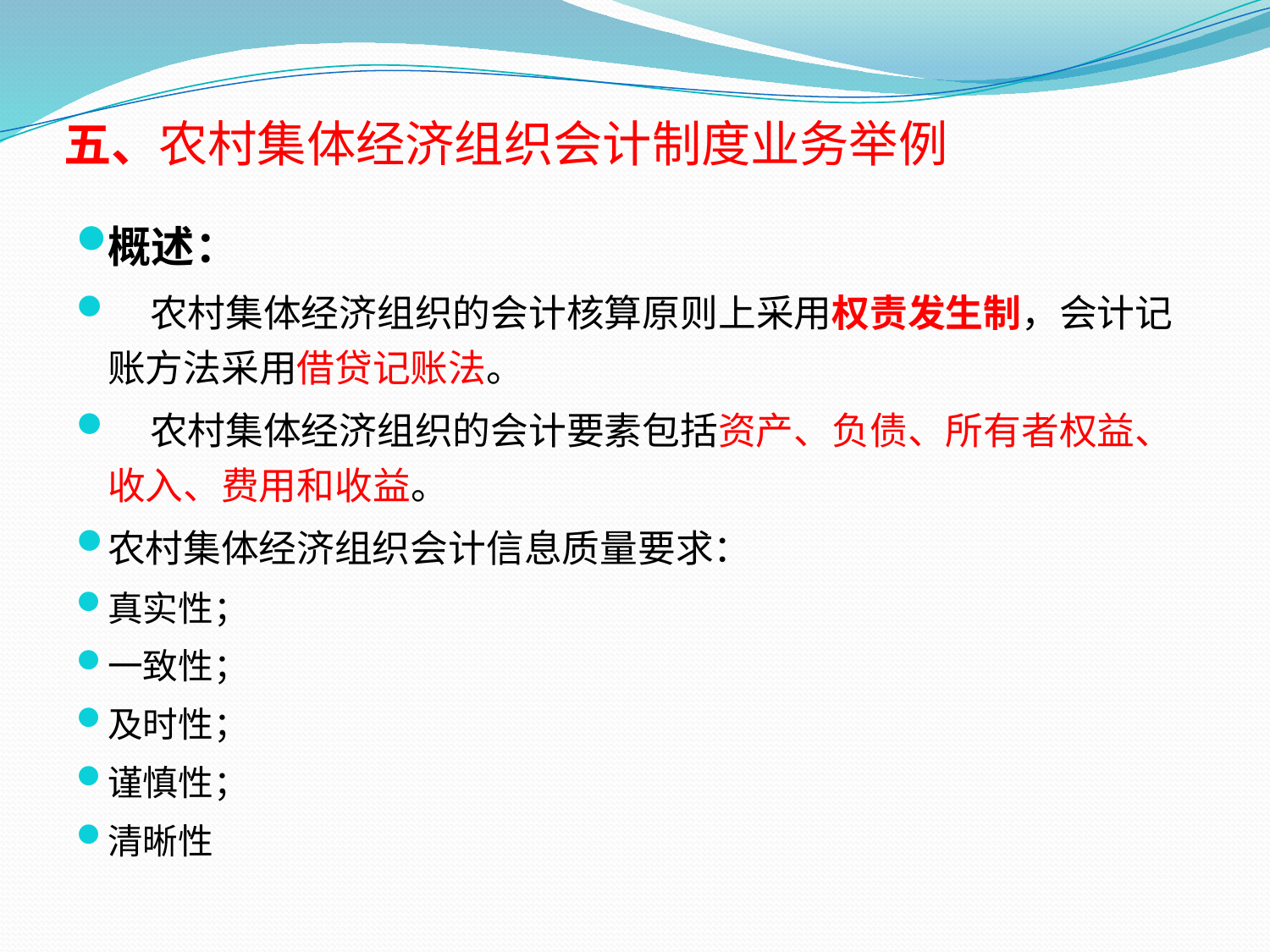

# 五、农村集体经济组织会计制度业务举例
概述：
    农村集体经济组织的会计核算原则上采用权责发生制，会计记账方法采用借贷记账法。
    农村集体经济组织的会计要素包括资产、负债、所有者权益、收入、费用和收益。
农村集体经济组织会计信息质量要求：
真实性；
一致性；
及时性；
谨慎性；
清晰性